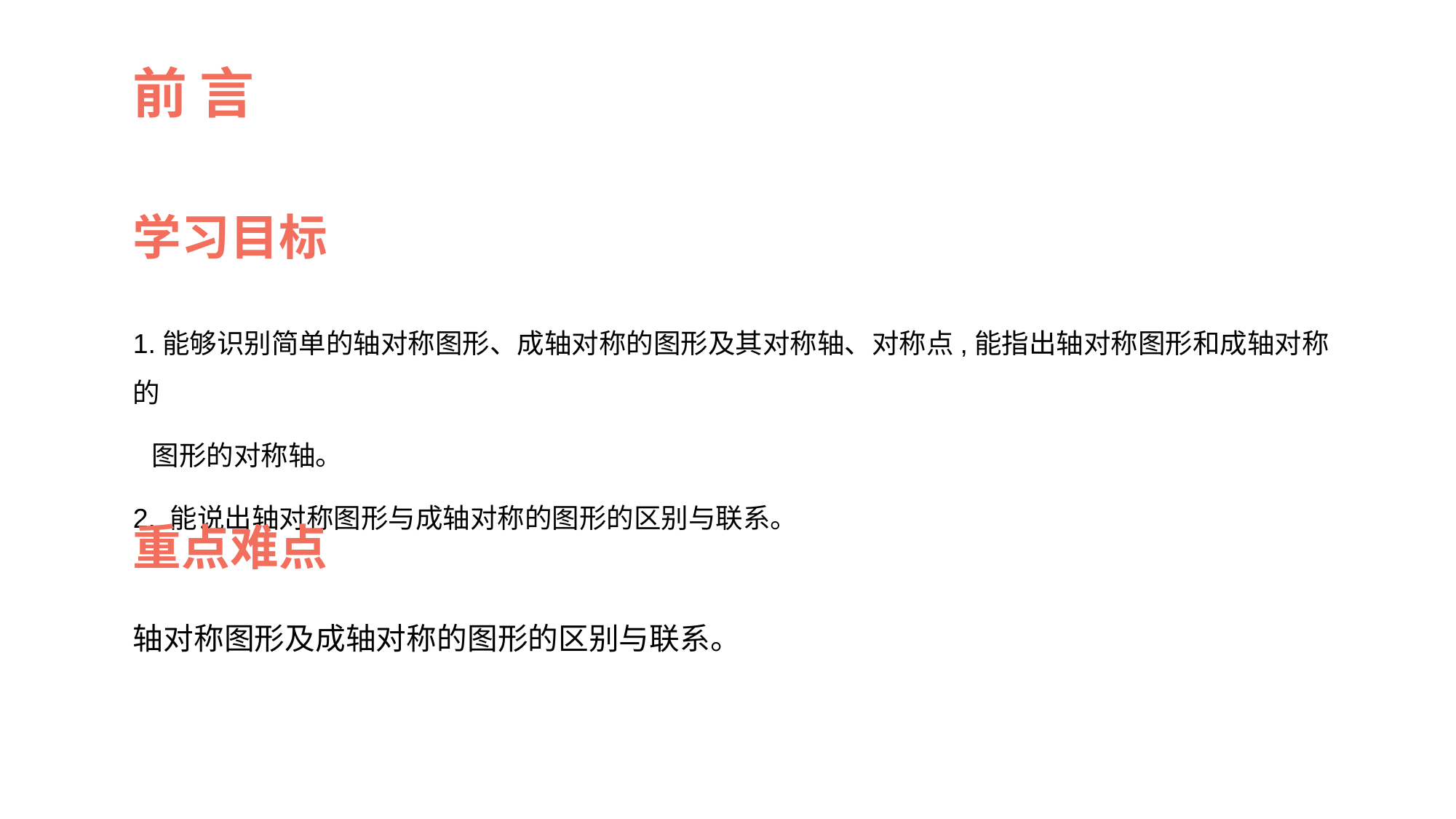

前 言
学习目标
1.能够识别简单的轴对称图形、成轴对称的图形及其对称轴、对称点,能指出轴对称图形和成轴对称的
  图形的对称轴。
2. 能说出轴对称图形与成轴对称的图形的区别与联系。
重点难点
轴对称图形及成轴对称的图形的区别与联系。